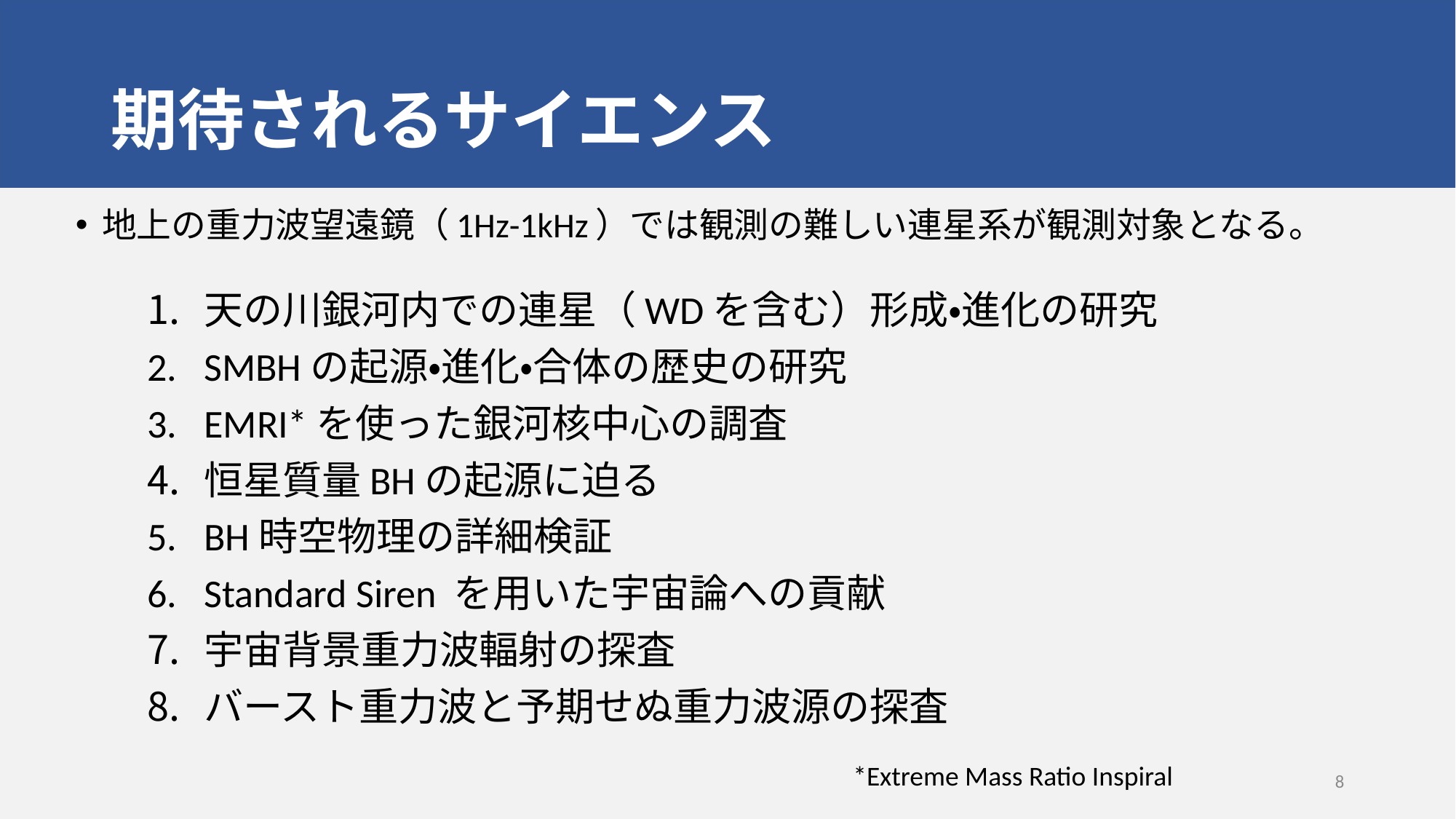

# 期待されるサイエンス
地上の重力波望遠鏡（1Hz-1kHz）では観測の難しい連星系が観測対象となる。
天の川銀河内での連星（WDを含む）形成・進化の研究
SMBHの起源・進化・合体の歴史の研究
EMRI*を使った銀河核中心の調査
恒星質量BHの起源に迫る
BH時空物理の詳細検証
Standard Siren を用いた宇宙論への貢献
宇宙背景重力波輻射の探査
バースト重力波と予期せぬ重力波源の探査

*Extreme Mass Ratio Inspiral
8